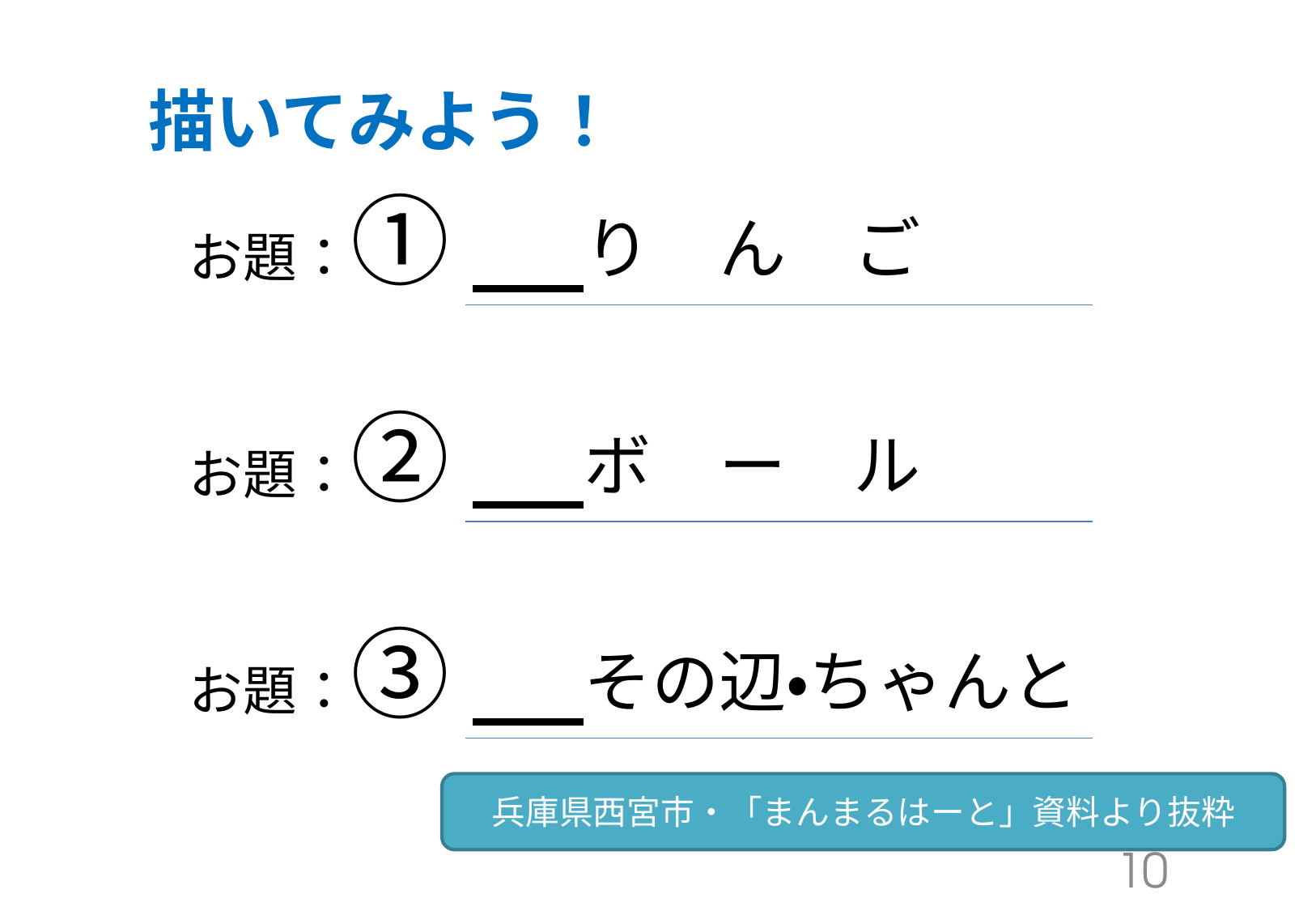

描いてみよう！
お題：①
り　ん　ご
お題：②
ボ　ー　ル
お題：③
その辺・ちゃんと
兵庫県西宮市・「まんまるはーと」資料より抜粋
10